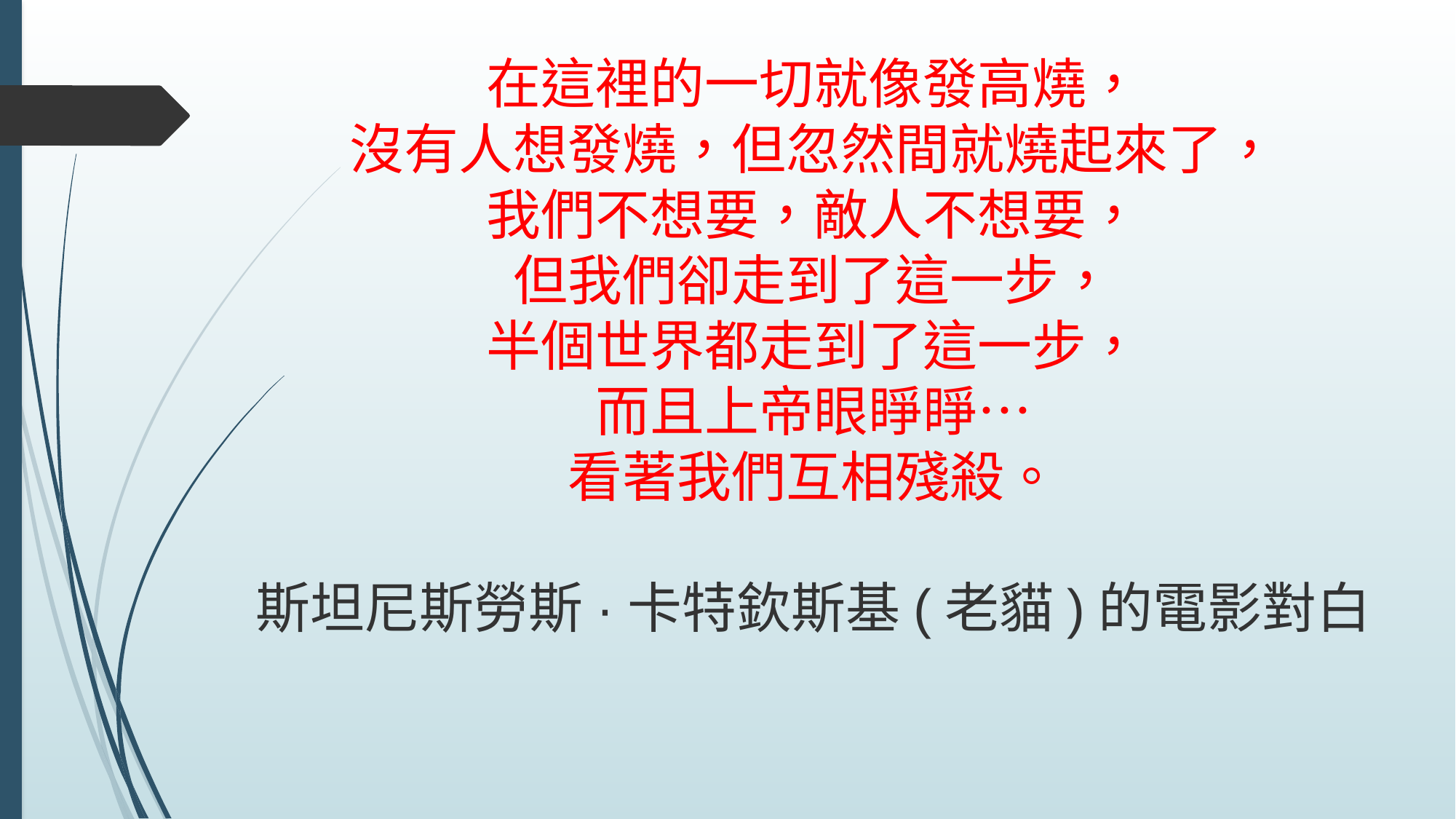

# 在這裡的一切就像發高燒， 沒有人想發燒，但忽然間就燒起來了， 我們不想要，敵人不想要， 但我們卻走到了這一步， 半個世界都走到了這一步， 而且上帝眼睜睜… 看著我們互相殘殺。 斯坦尼斯勞斯·卡特欽斯基(老貓)的電影對白